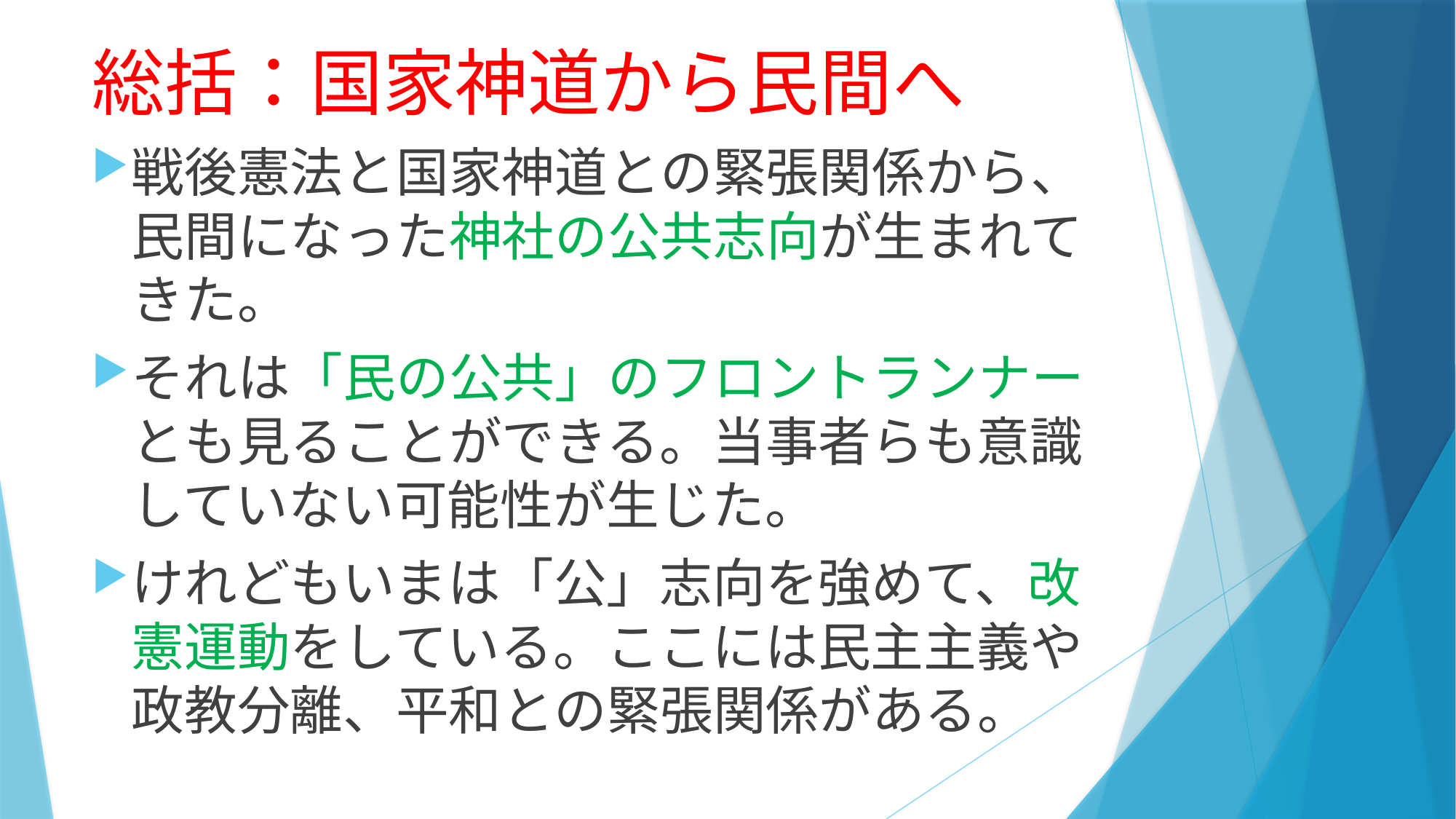

# 総括：国家神道から民間へ
戦後憲法と国家神道との緊張関係から、民間になった神社の公共志向が生まれてきた。
それは「民の公共」のフロントランナーとも見ることができる。当事者らも意識していない可能性が生じた。
けれどもいまは「公」志向を強めて、改憲運動をしている。ここには民主主義や政教分離、平和との緊張関係がある。